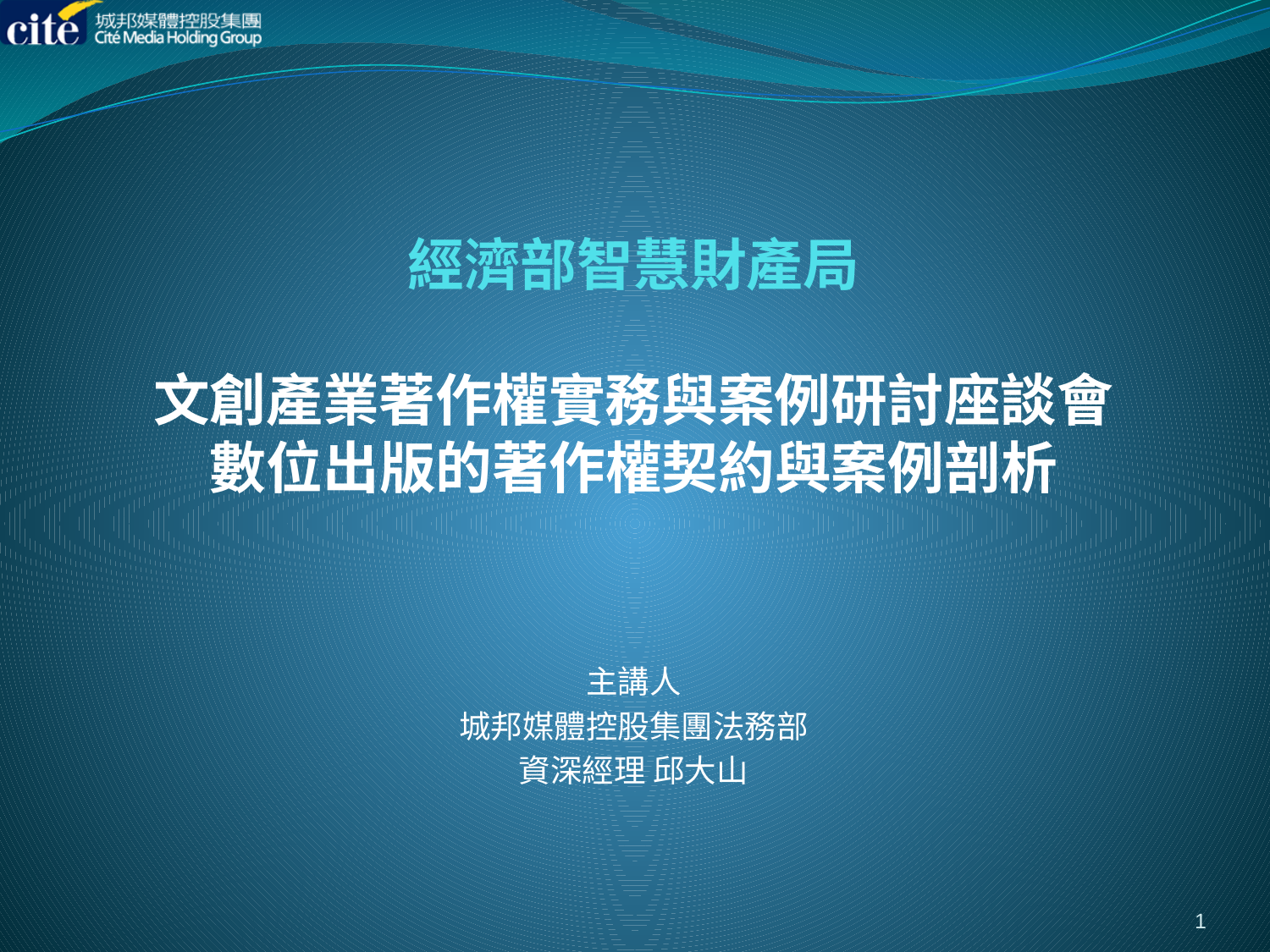

# 經濟部智慧財產局 文創產業著作權實務與案例研討座談會 數位出版的著作權契約與案例剖析

主講人
城邦媒體控股集團法務部
資深經理 邱大山
1